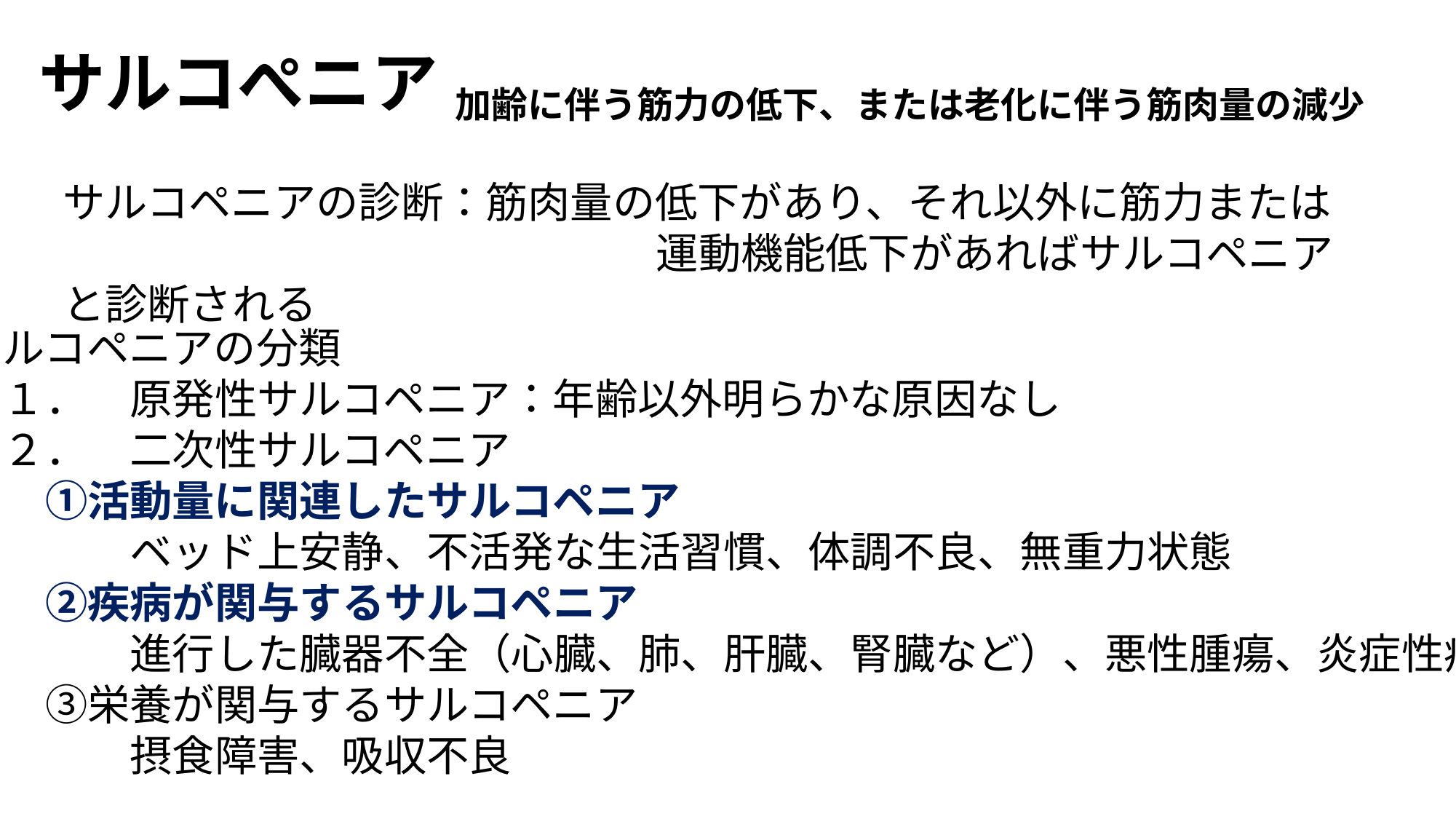

サルコぺニア
加齢に伴う筋力の低下、または老化に伴う筋肉量の減少
サルコペニアの診断：筋肉量の低下があり、それ以外に筋力または
　　　　　　　　　　　　　　運動機能低下があればサルコペニアと診断される
サルコペニアの分類
　１．　原発性サルコペニア：年齢以外明らかな原因なし
　２．　二次性サルコペニア
　　①活動量に関連したサルコペニア
　　　　ベッド上安静、不活発な生活習慣、体調不良、無重力状態
　　②疾病が関与するサルコペニア
　　　　進行した臓器不全（心臓、肺、肝臓、腎臓など）、悪性腫瘍、炎症性疾患
　　③栄養が関与するサルコペニア
　　　　摂食障害、吸収不良